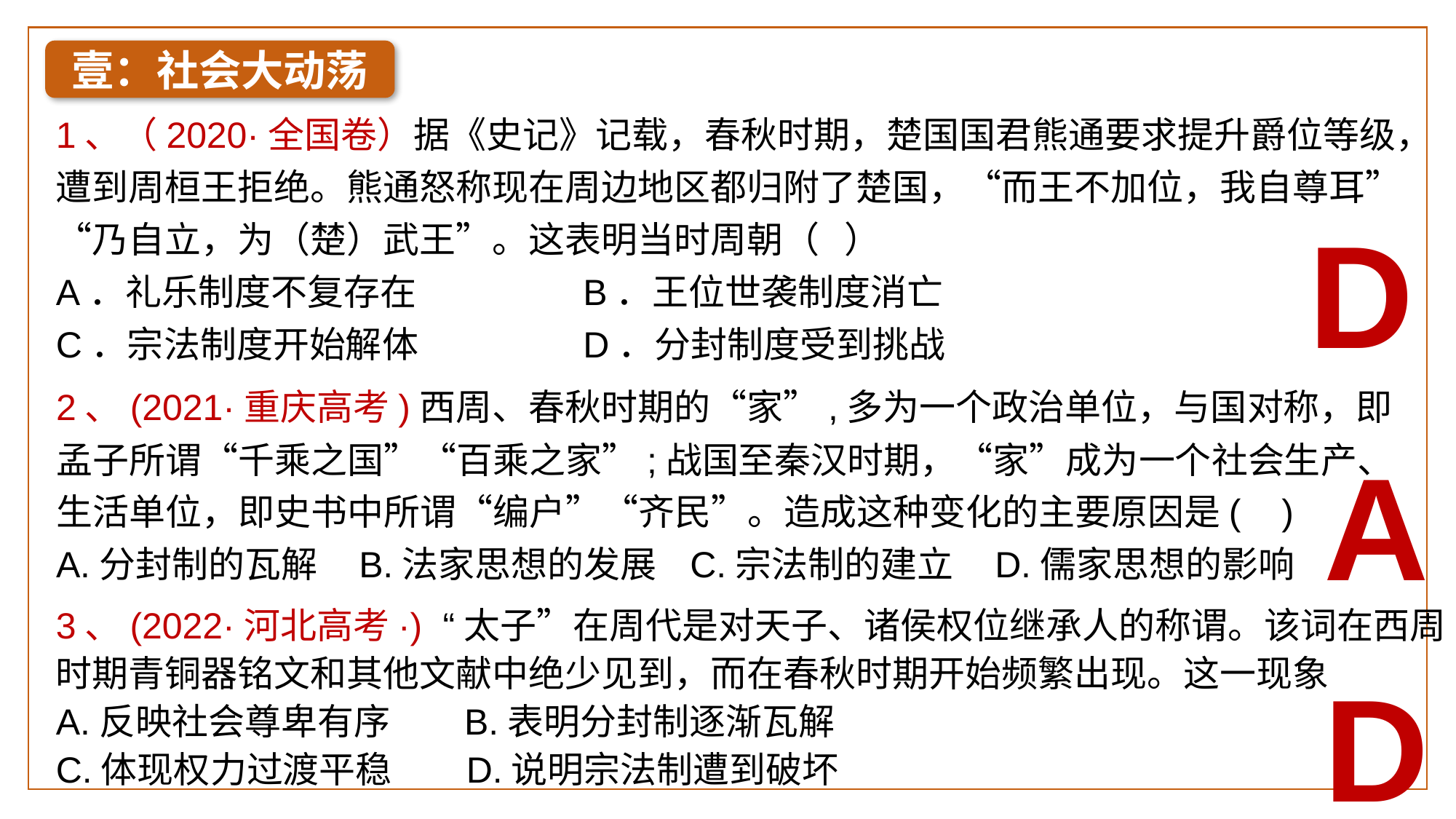

壹：社会大动荡
1、（2020·全国卷）据《史记》记载，春秋时期，楚国国君熊通要求提升爵位等级，遭到周桓王拒绝。熊通怒称现在周边地区都归附了楚国，“而王不加位，我自尊耳”“乃自立，为（楚）武王”。这表明当时周朝（   ）
A．礼乐制度不复存在	          B．王位世袭制度消亡
C．宗法制度开始解体	          D．分封制度受到挑战
D
2、(2021·重庆高考)西周、春秋时期的“家”,多为一个政治单位，与国对称，即孟子所谓“千乘之国”“百乘之家”;战国至秦汉时期，“家”成为一个社会生产、生活单位，即史书中所谓“编户”“齐民”。造成这种变化的主要原因是(    )
A.分封制的瓦解    B.法家思想的发展   C.宗法制的建立    D.儒家思想的影响
A
3、(2022·河北高考·)  “太子”在周代是对天子、诸侯权位继承人的称谓。该词在西周时期青铜器铭文和其他文献中绝少见到，而在春秋时期开始频繁出现。这一现象
A.反映社会尊卑有序        B.表明分封制逐渐瓦解
C.体现权力过渡平稳        D.说明宗法制遭到破坏
D